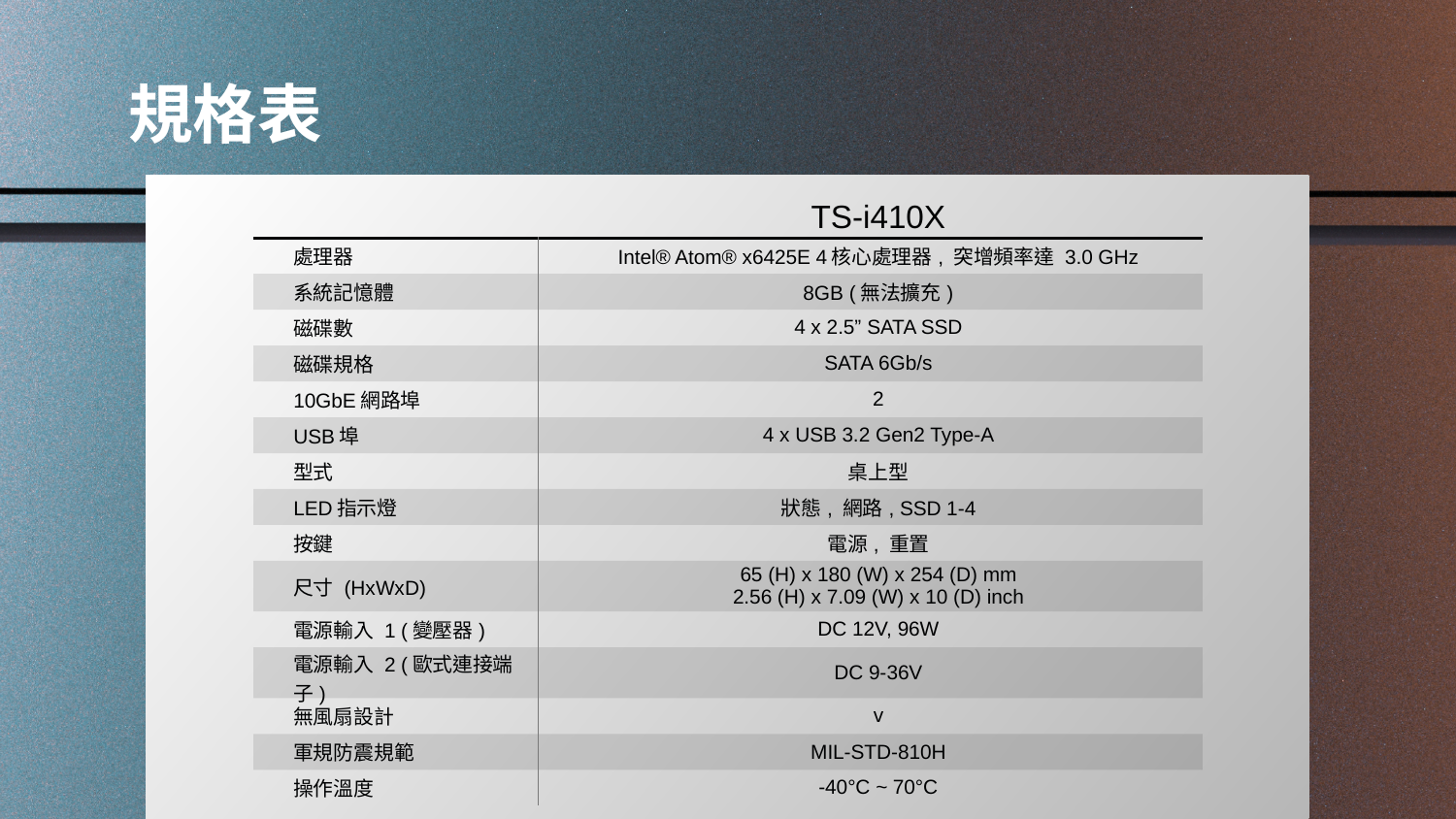

規格表
# 規格表

|  | TS-i410X |
| --- | --- |
| 處理器 | Intel® Atom® x6425E 4核心處理器, 突增頻率達 3.0 GHz |
| 系統記憶體 | 8GB (無法擴充) |
| 磁碟數 | 4 x 2.5” SATA SSD |
| 磁碟規格 | SATA 6Gb/s |
| 10GbE網路埠 | 2 |
| USB埠 | 4 x USB 3.2 Gen2 Type-A |
| 型式 | 桌上型 |
| LED指示燈 | 狀態, 網路, SSD 1-4 |
| 按鍵 | 電源, 重置 |
| 尺寸 (HxWxD) | 65 (H) x 180 (W) x 254 (D) mm 2.56 (H) x 7.09 (W) x 10 (D) inch |
| 電源輸入 1 (變壓器) | DC 12V, 96W |
| 電源輸入 2 (歐式連接端子) | DC 9-36V |
| 無風扇設計 | v |
| 軍規防震規範 | MIL-STD-810H |
| 操作溫度 | -40°C ~ 70°C |
21